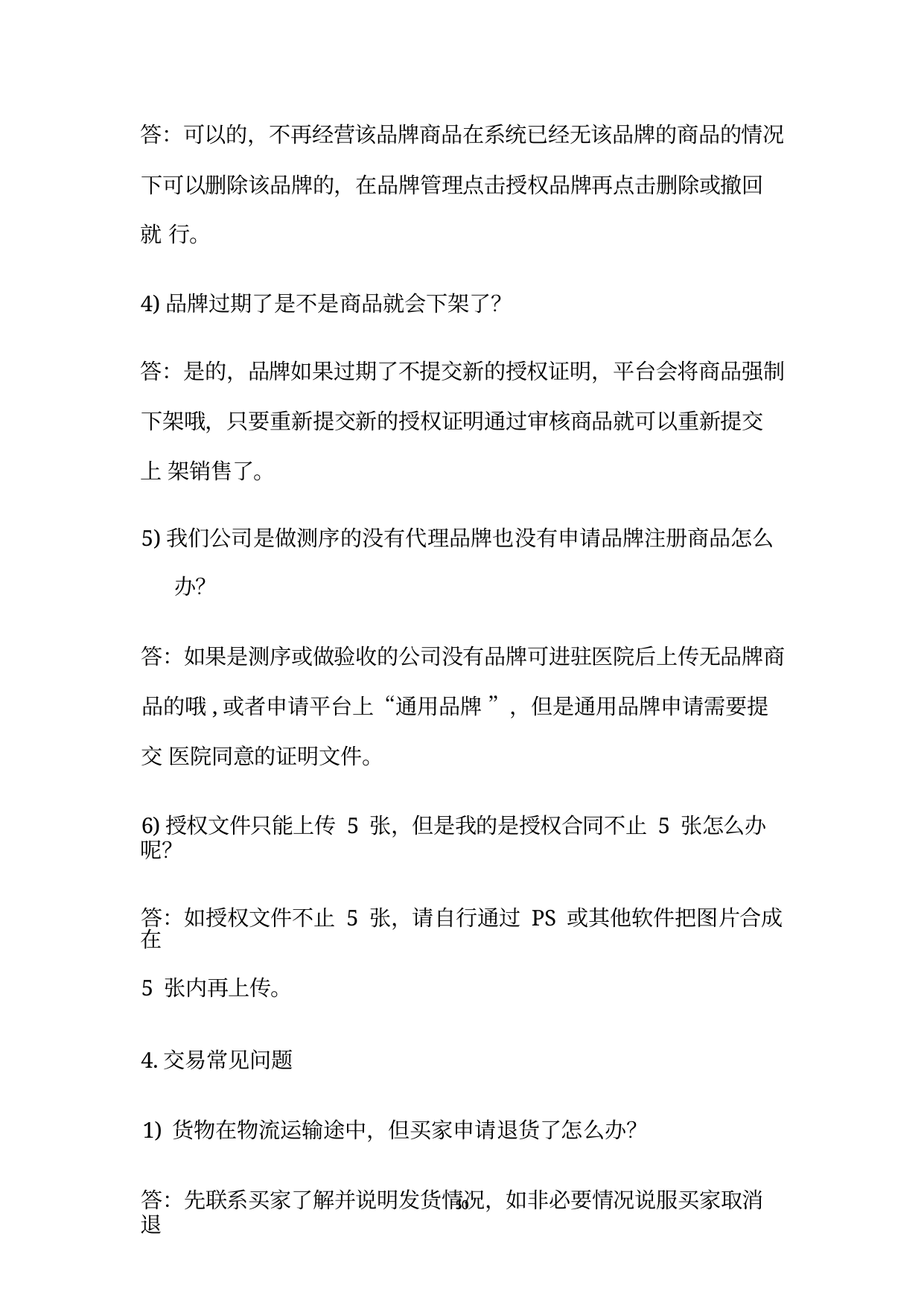

答：可以的，不再经营该品牌商品在系统已经无该品牌的商品的情况
下可以删除该品牌的，在品牌管理点击授权品牌再点击删除或撤回就 行。

4)品牌过期了是不是商品就会下架了？

答：是的，品牌如果过期了不提交新的授权证明，平台会将商品强制
下架哦，只要重新提交新的授权证明通过审核商品就可以重新提交上 架销售了。

5)我们公司是做测序的没有代理品牌也没有申请品牌注册商品怎么
办？

答：如果是测序或做验收的公司没有品牌可进驻医院后上传无品牌商
品的哦,或者申请平台上“通用品牌 ”，但是通用品牌申请需要提交 医院同意的证明文件。

6)授权文件只能上传 5 张，但是我的是授权合同不止 5 张怎么办呢？

答：如授权文件不止 5 张，请自行通过 PS 或其他软件把图片合成在
5 张内再上传。

4.交易常见问题

1) 货物在物流运输途中，但买家申请退货了怎么办？

答：先联系买家了解并说明发货情况，如非必要情况说服买家取消退

50